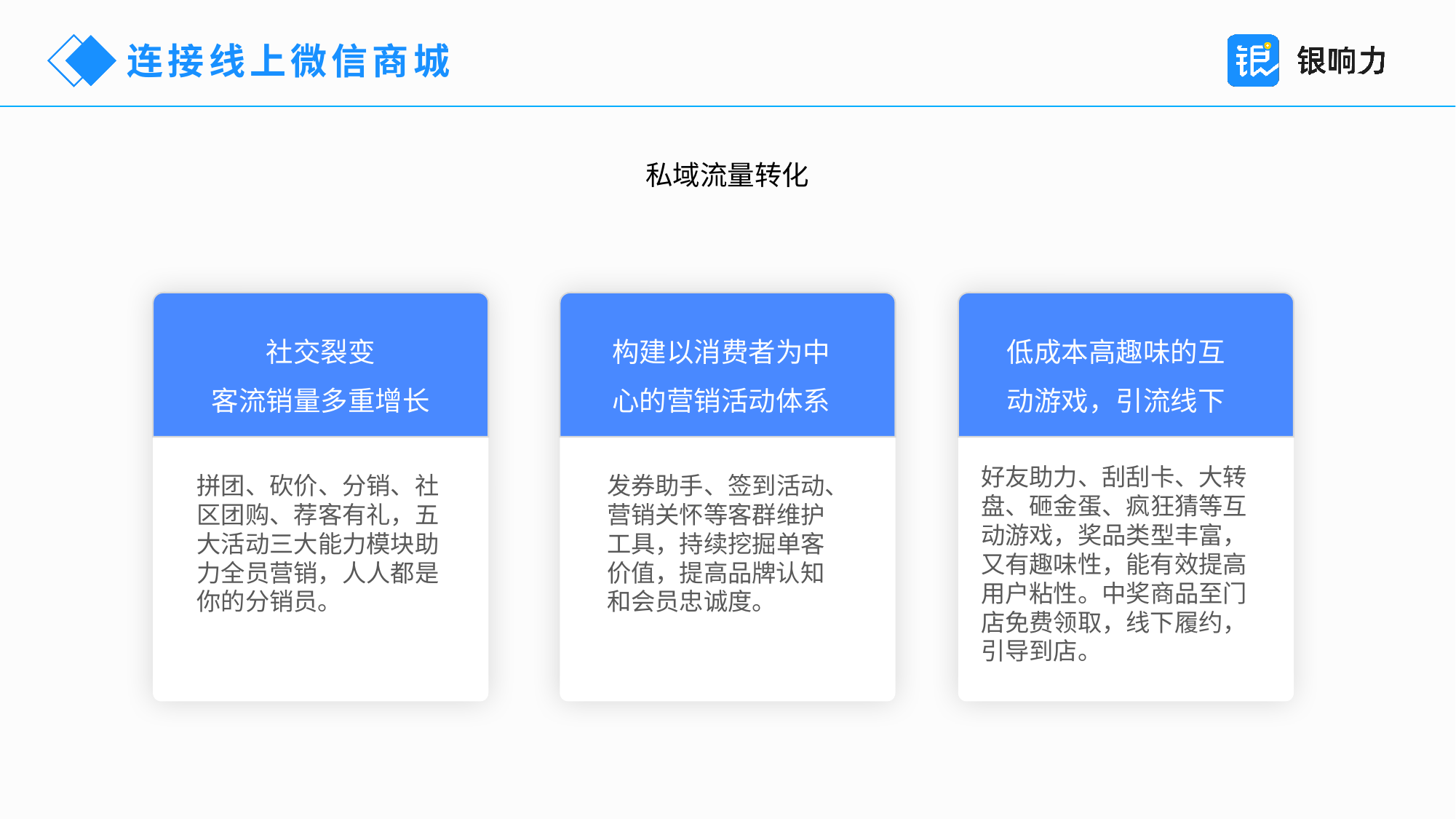

连接线上微信商城
私域流量转化

社交裂变
客流销量多重增长
构建以消费者为中心的营销活动体系
低成本高趣味的互动游戏，引流线下
好友助力、刮刮卡、大转盘、砸金蛋、疯狂猜等互动游戏，奖品类型丰富，又有趣味性，能有效提高用户粘性。中奖商品至门店免费领取，线下履约，引导到店。
拼团、砍价、分销、社区团购、荐客有礼，五大活动三大能力模块助力全员营销，人人都是你的分销员。
发券助手、签到活动、营销关怀等客群维护工具，持续挖掘单客价值，提高品牌认知和会员忠诚度。